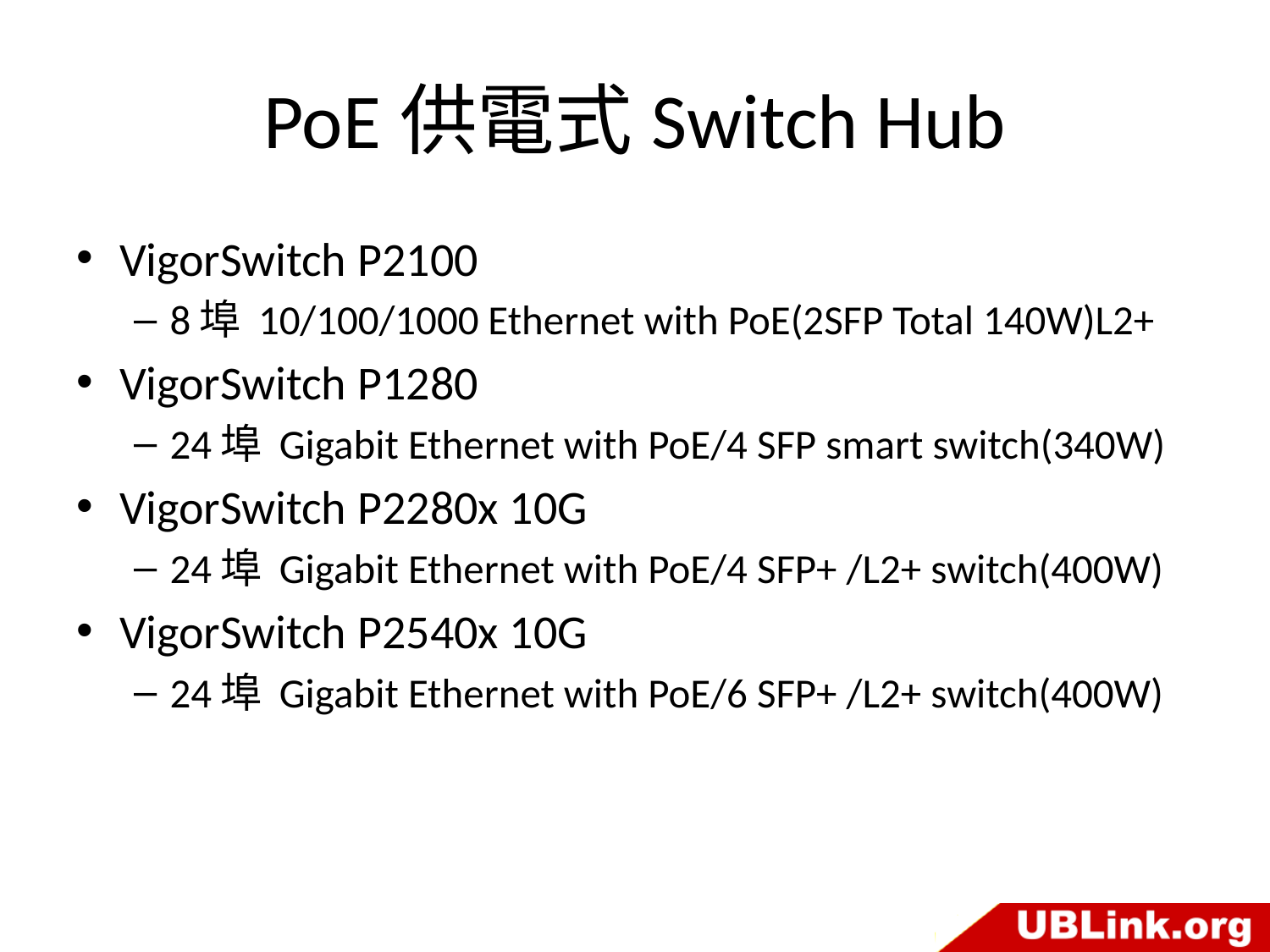

# PoE供電式Switch Hub
VigorSwitch P2100
8埠 10/100/1000 Ethernet with PoE(2SFP Total 140W)L2+
VigorSwitch P1280
24埠 Gigabit Ethernet with PoE/4 SFP smart switch(340W)
VigorSwitch P2280x 10G
24埠 Gigabit Ethernet with PoE/4 SFP+ /L2+ switch(400W)
VigorSwitch P2540x 10G
24埠 Gigabit Ethernet with PoE/6 SFP+ /L2+ switch(400W)